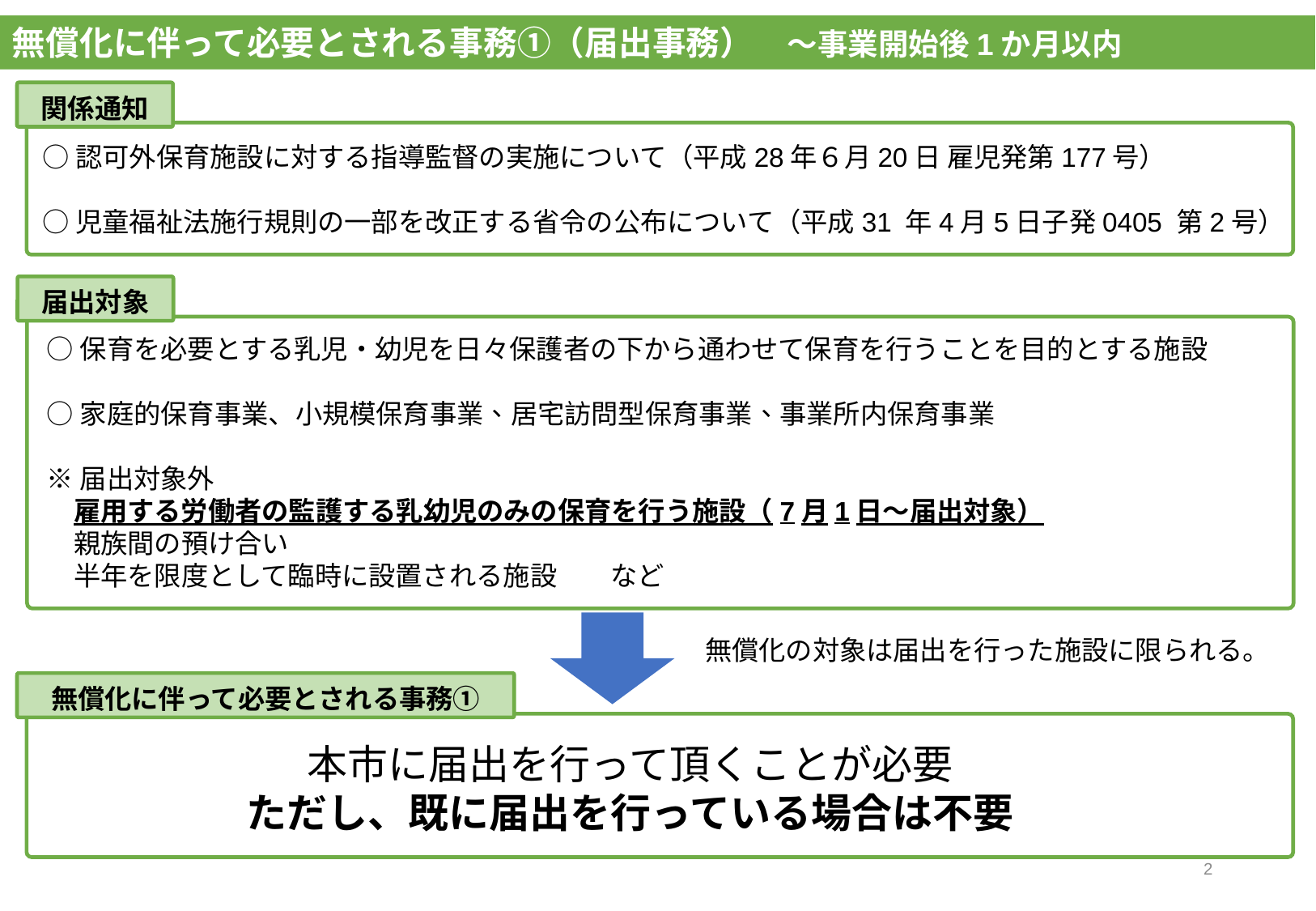

無償化に伴って必要とされる事務①（届出事務）　～事業開始後1か月以内
関係通知

○認可外保育施設に対する指導監督の実施について（平成28年６月20日 雇児発第177号）

○児童福祉法施行規則の一部を改正する省令の公布について（平成31 年4月5日子発0405 第2号）
届出対象

○保育を必要とする乳児・幼児を日々保護者の下から通わせて保育を行うことを目的とする施設

○家庭的保育事業、小規模保育事業、居宅訪問型保育事業、事業所内保育事業

※届出対象外
　雇用する労働者の監護する乳幼児のみの保育を行う施設（7月1日～届出対象）
　親族間の預け合い
　半年を限度として臨時に設置される施設　　など

無償化の対象は届出を行った施設に限られる。
無償化に伴って必要とされる事務①

本市に届出を行って頂くことが必要
ただし、既に届出を行っている場合は不要
2